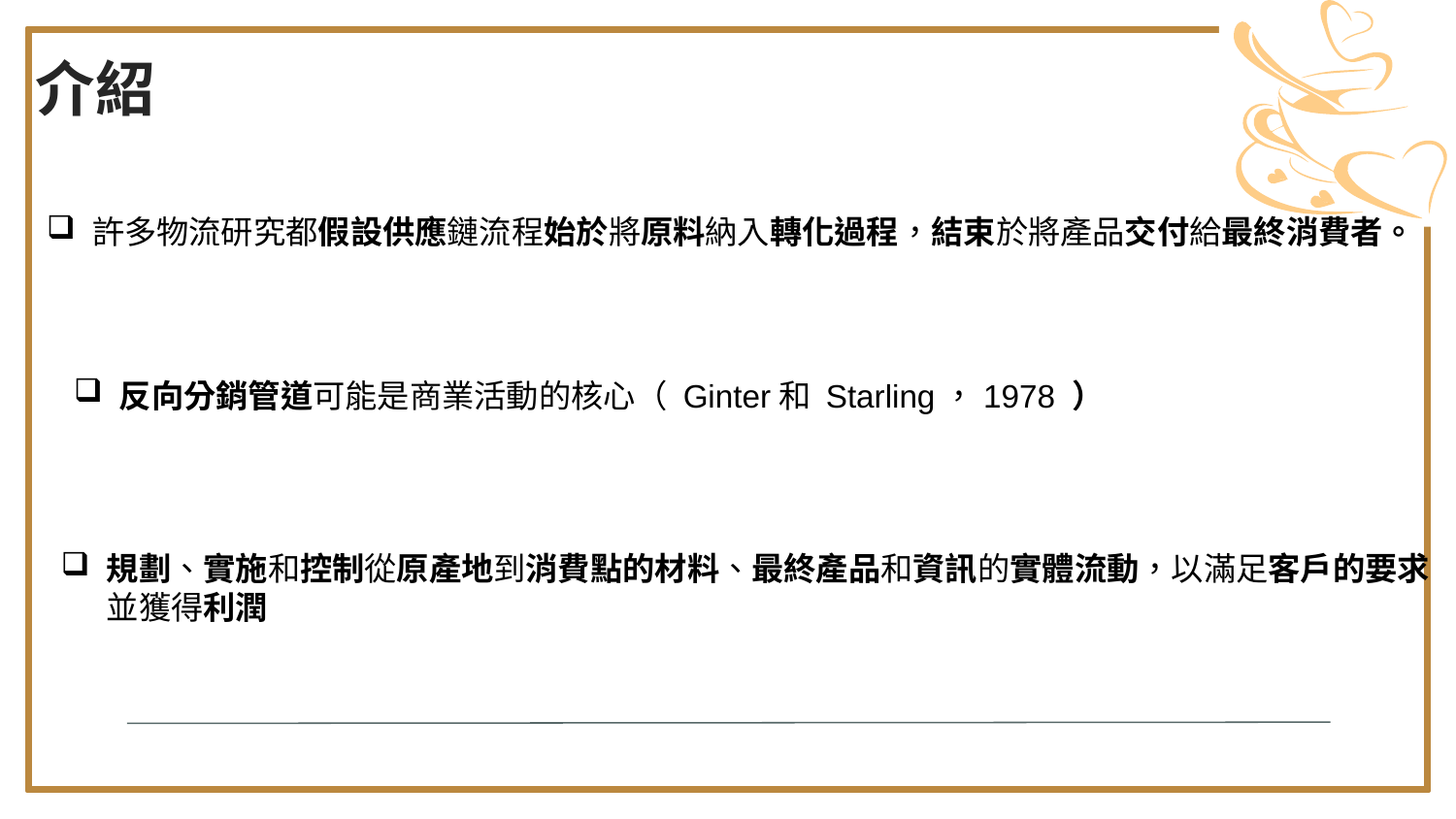

介紹
許多物流研究都假設供應鏈流程始於將原料納入轉化過程，結束於將產品交付給最終消費者。

反向分銷管道可能是商業活動的核心（ Ginter和 Starling，1978 ）

規劃、實施和控制從原產地到消費點的材料、最終產品和資訊的實體流動，以滿足客戶的要求並獲得利潤